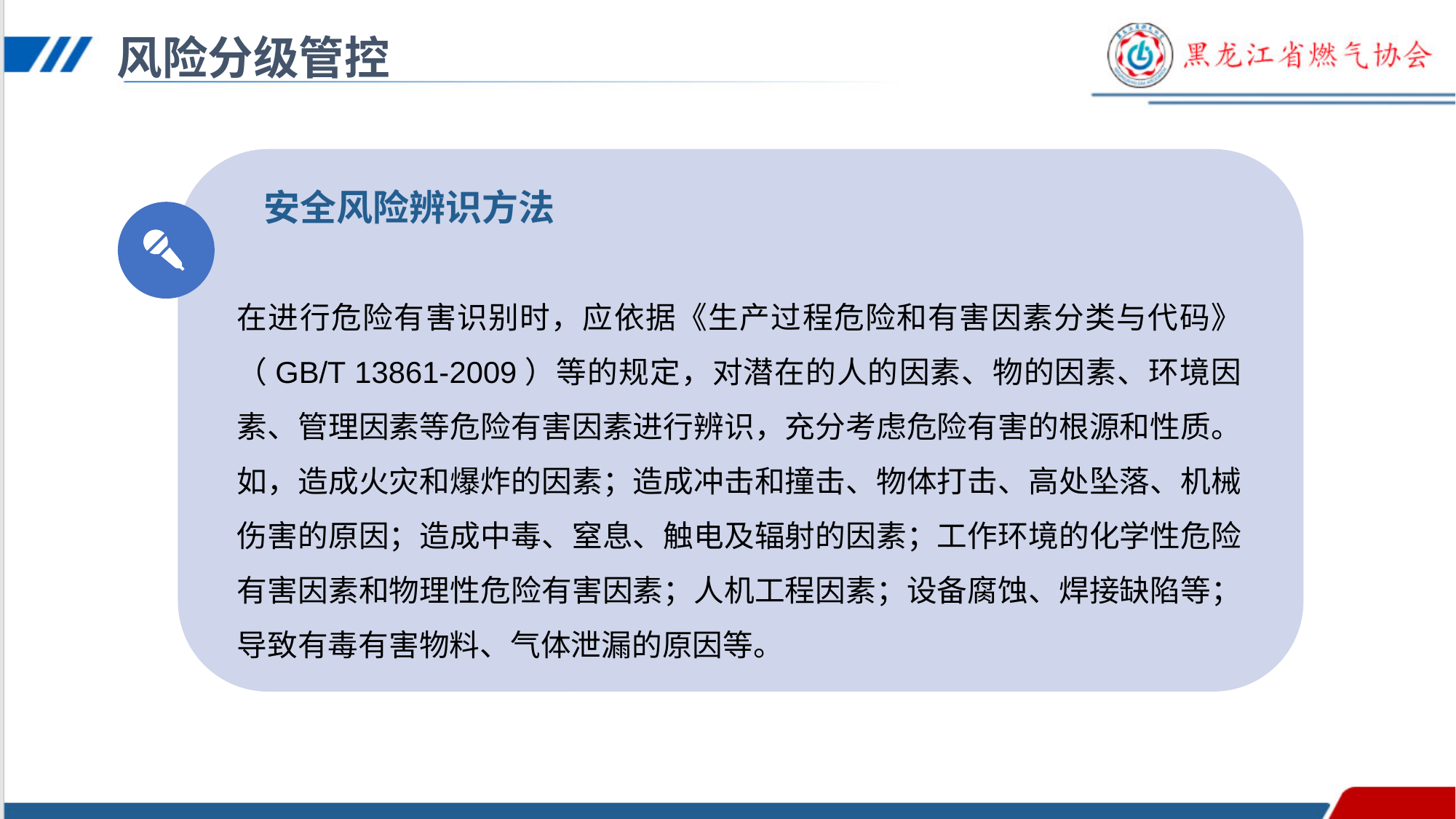

风险分级管控

安全风险辨识方法

在进行危险有害识别时，应依据《生产过程危险和有害因素分类与代码》（GB/T 13861-2009）等的规定，对潜在的人的因素、物的因素、环境因素、管理因素等危险有害因素进行辨识，充分考虑危险有害的根源和性质。如，造成火灾和爆炸的因素；造成冲击和撞击、物体打击、高处坠落、机械伤害的原因；造成中毒、窒息、触电及辐射的因素；工作环境的化学性危险有害因素和物理性危险有害因素；人机工程因素；设备腐蚀、焊接缺陷等；导致有毒有害物料、气体泄漏的原因等。